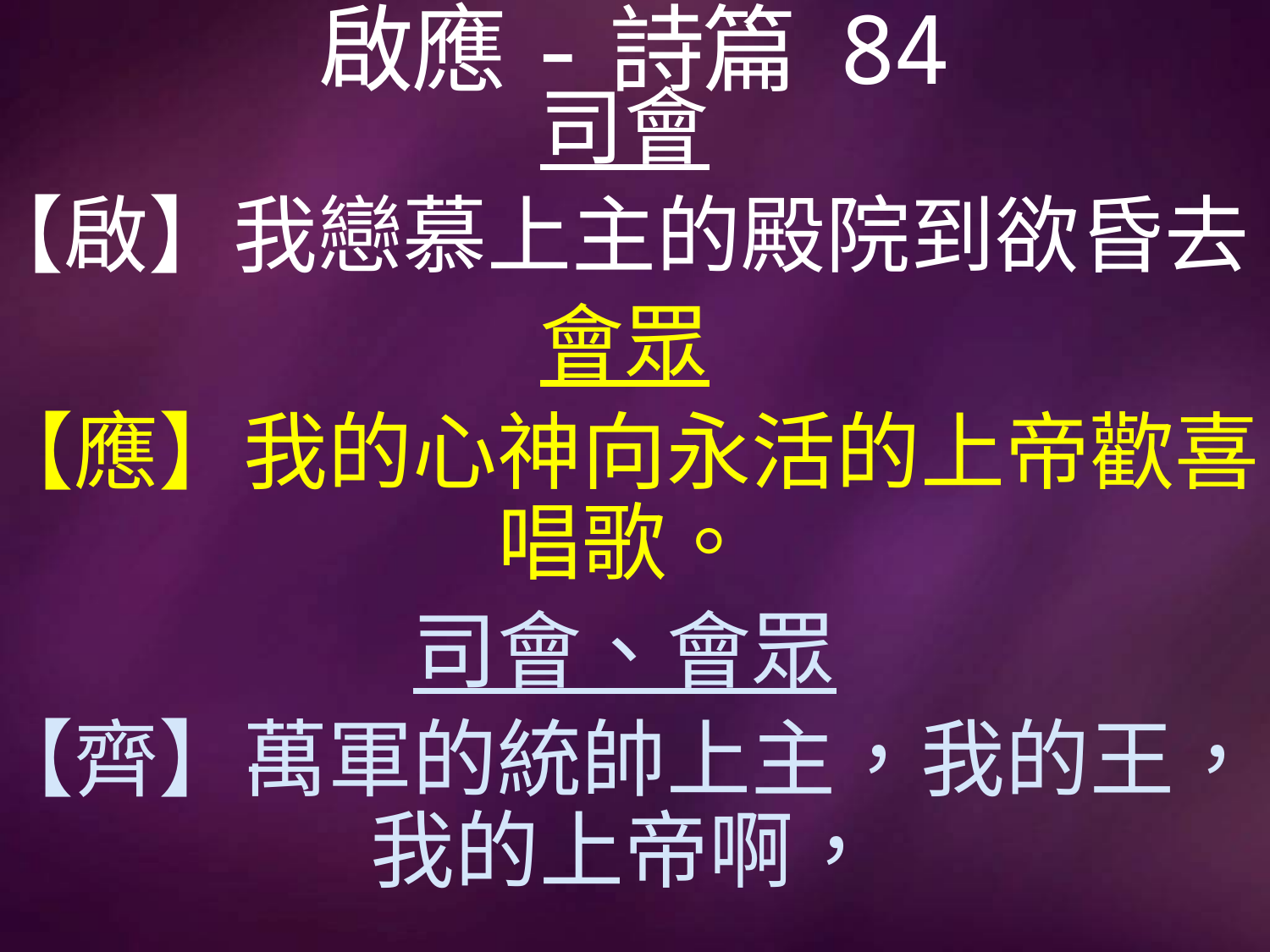

# 啟應-詩篇 84
司會
【啟】我戀慕上主的殿院到欲昏去!
會眾
【應】我的心神向永活的上帝歡喜唱歌。
司會、會眾
【齊】萬軍的統帥上主，我的王，我的上帝啊，